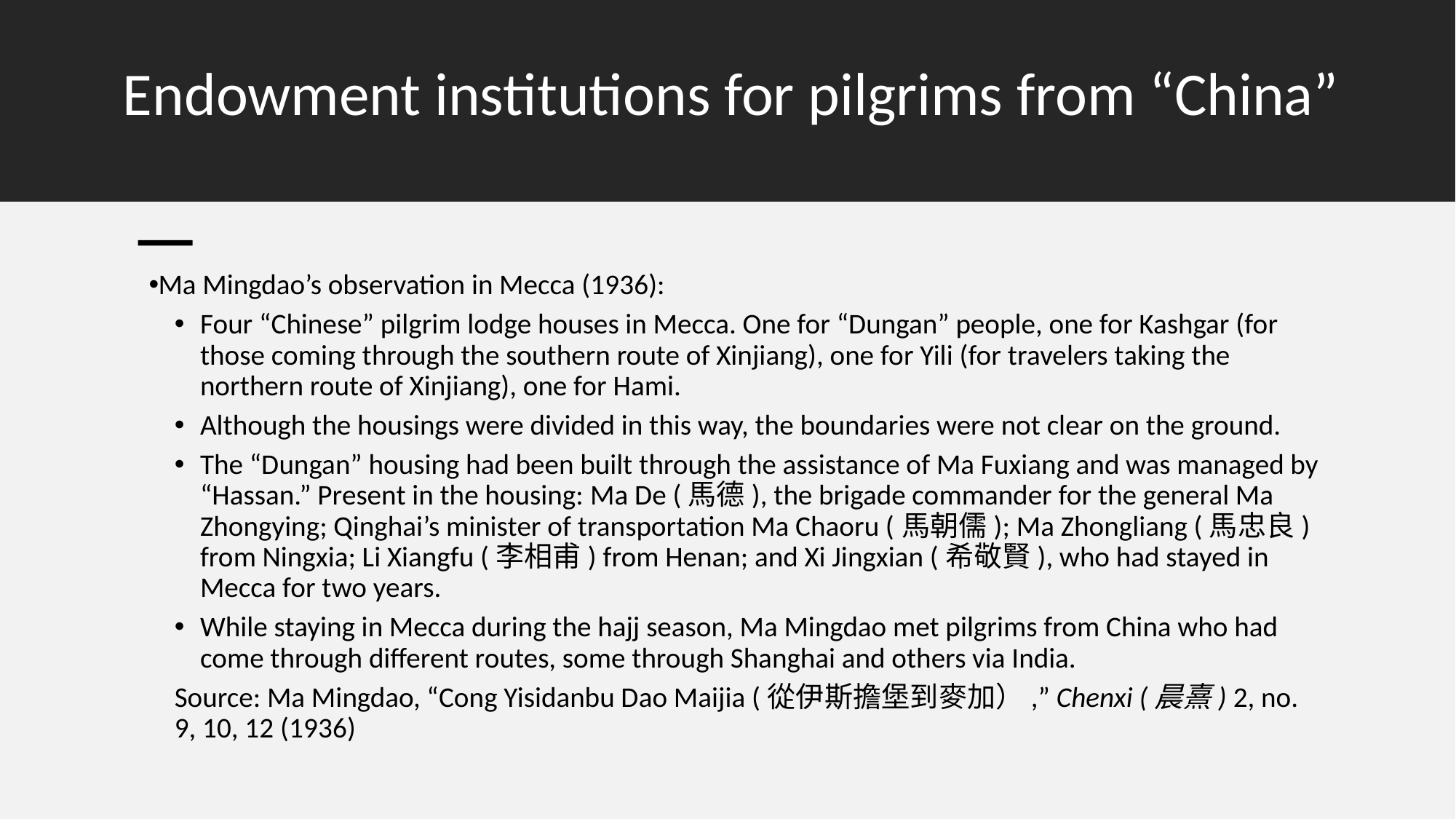

# Endowment institutions for pilgrims from “China”

Ma Mingdao’s observation in Mecca (1936):
Four “Chinese” pilgrim lodge houses in Mecca. One for “Dungan” people, one for Kashgar (for those coming through the southern route of Xinjiang), one for Yili (for travelers taking the northern route of Xinjiang), one for Hami.
Although the housings were divided in this way, the boundaries were not clear on the ground.
The “Dungan” housing had been built through the assistance of Ma Fuxiang and was managed by “Hassan.” Present in the housing: Ma De (馬德), the brigade commander for the general Ma Zhongying; Qinghai’s minister of transportation Ma Chaoru (馬朝儒); Ma Zhongliang (馬忠良) from Ningxia; Li Xiangfu (李相甫) from Henan; and Xi Jingxian (希敬賢), who had stayed in Mecca for two years.
While staying in Mecca during the hajj season, Ma Mingdao met pilgrims from China who had come through different routes, some through Shanghai and others via India.
Source: Ma Mingdao, “Cong Yisidanbu Dao Maijia (從伊斯擔堡到麥加）,” Chenxi (晨熹) 2, no. 9, 10, 12 (1936)